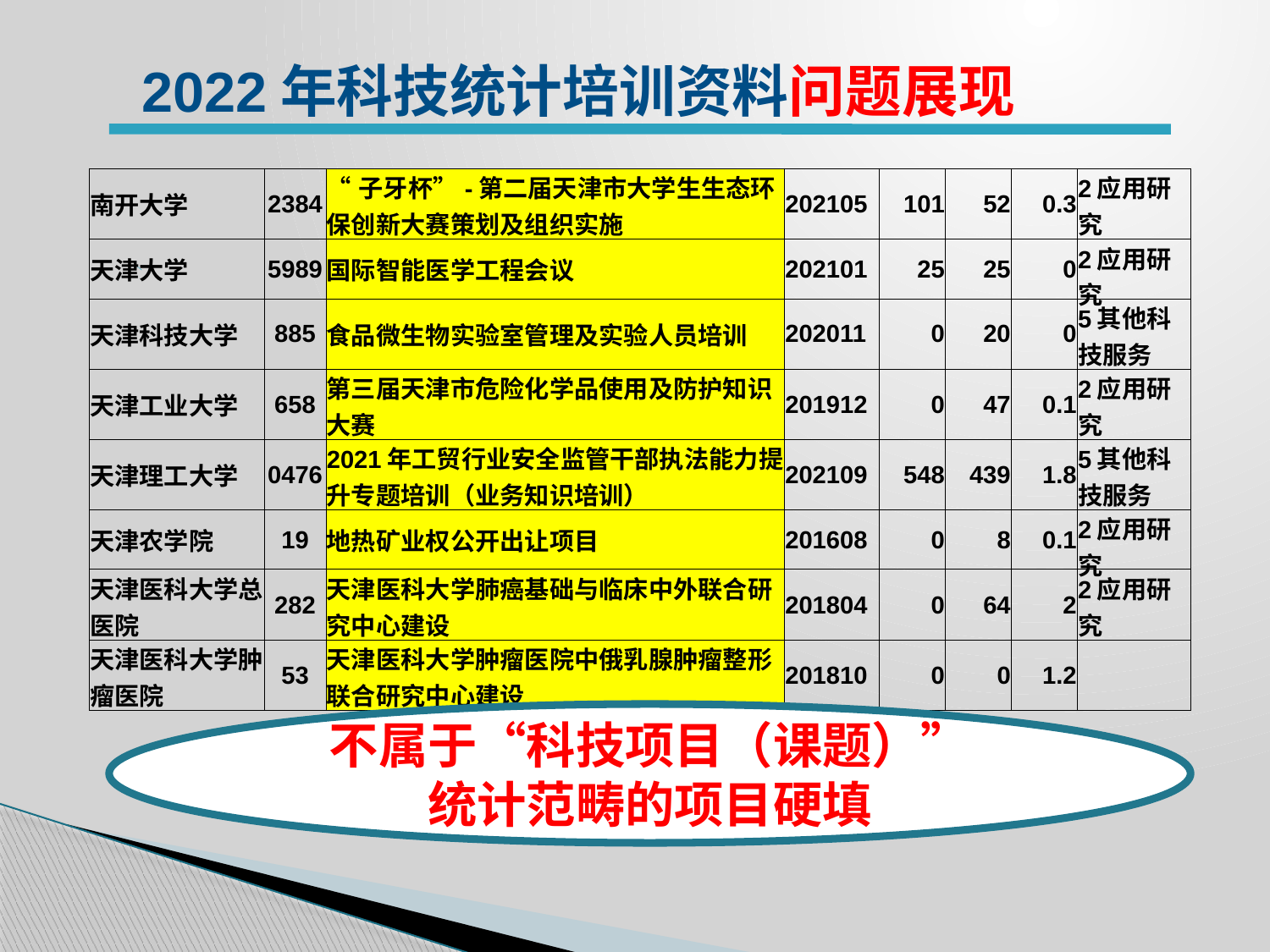

2022年科技统计培训资料问题展现
| 南开大学 | 2384 | “子牙杯”-第二届天津市大学生生态环保创新大赛策划及组织实施 | 202105 | 101 | 52 | 0.3 | 2应用研究 |
| --- | --- | --- | --- | --- | --- | --- | --- |
| 天津大学 | 5989 | 国际智能医学工程会议 | 202101 | 25 | 25 | 0 | 2应用研究 |
| 天津科技大学 | 885 | 食品微生物实验室管理及实验人员培训 | 202011 | 0 | 20 | 0 | 5其他科技服务 |
| 天津工业大学 | 658 | 第三届天津市危险化学品使用及防护知识大赛 | 201912 | 0 | 47 | 0.1 | 2应用研究 |
| 天津理工大学 | 0476 | 2021年工贸行业安全监管干部执法能力提升专题培训（业务知识培训） | 202109 | 548 | 439 | 1.8 | 5其他科技服务 |
| 天津农学院 | 19 | 地热矿业权公开出让项目 | 201608 | 0 | 8 | 0.1 | 2应用研究 |
| 天津医科大学总医院 | 282 | 天津医科大学肺癌基础与临床中外联合研究中心建设 | 201804 | 0 | 64 | 2 | 2应用研究 |
| 天津医科大学肿瘤医院 | 53 | 天津医科大学肿瘤医院中俄乳腺肿瘤整形联合研究中心建设 | 201810 | 0 | 0 | 1.2 |  |
不属于“科技项目（课题）”
统计范畴的项目硬填